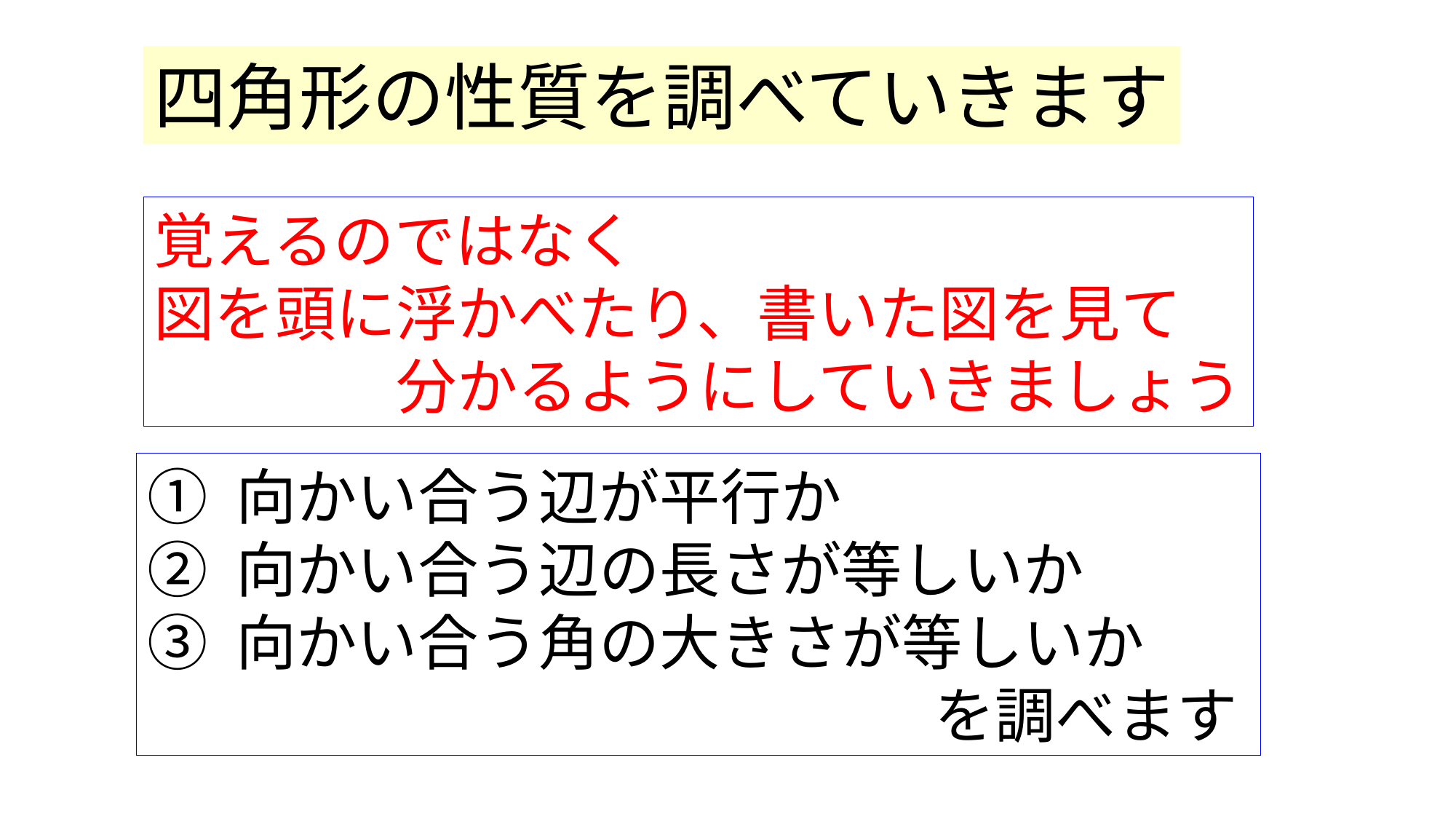

四角形の性質を調べていきます
覚えるのではなく
図を頭に浮かべたり、書いた図を見て
　　　　分かるようにしていきましょう
① 向かい合う辺が平行か
② 向かい合う辺の長さが等しいか
③ 向かい合う角の大きさが等しいか
　　　　　　　　　　　　　を調べます